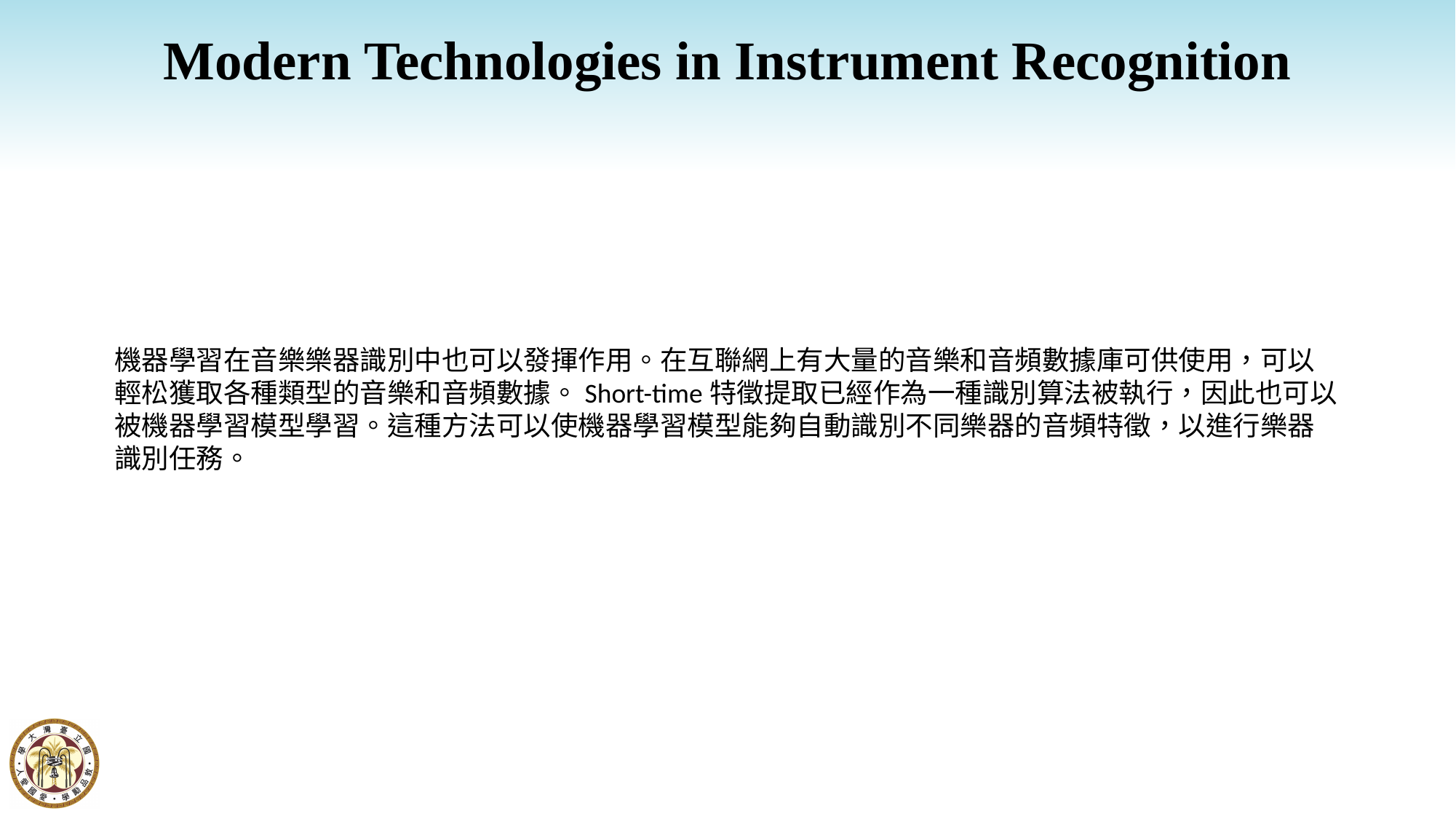

Modern Technologies in Instrument Recognition
機器學習在音樂樂器識別中也可以發揮作用。在互聯網上有大量的音樂和音頻數據庫可供使用，可以輕松獲取各種類型的音樂和音頻數據。Short-time特徵提取已經作為一種識別算法被執行，因此也可以被機器學習模型學習。這種方法可以使機器學習模型能夠自動識別不同樂器的音頻特徵，以進行樂器識別任務。